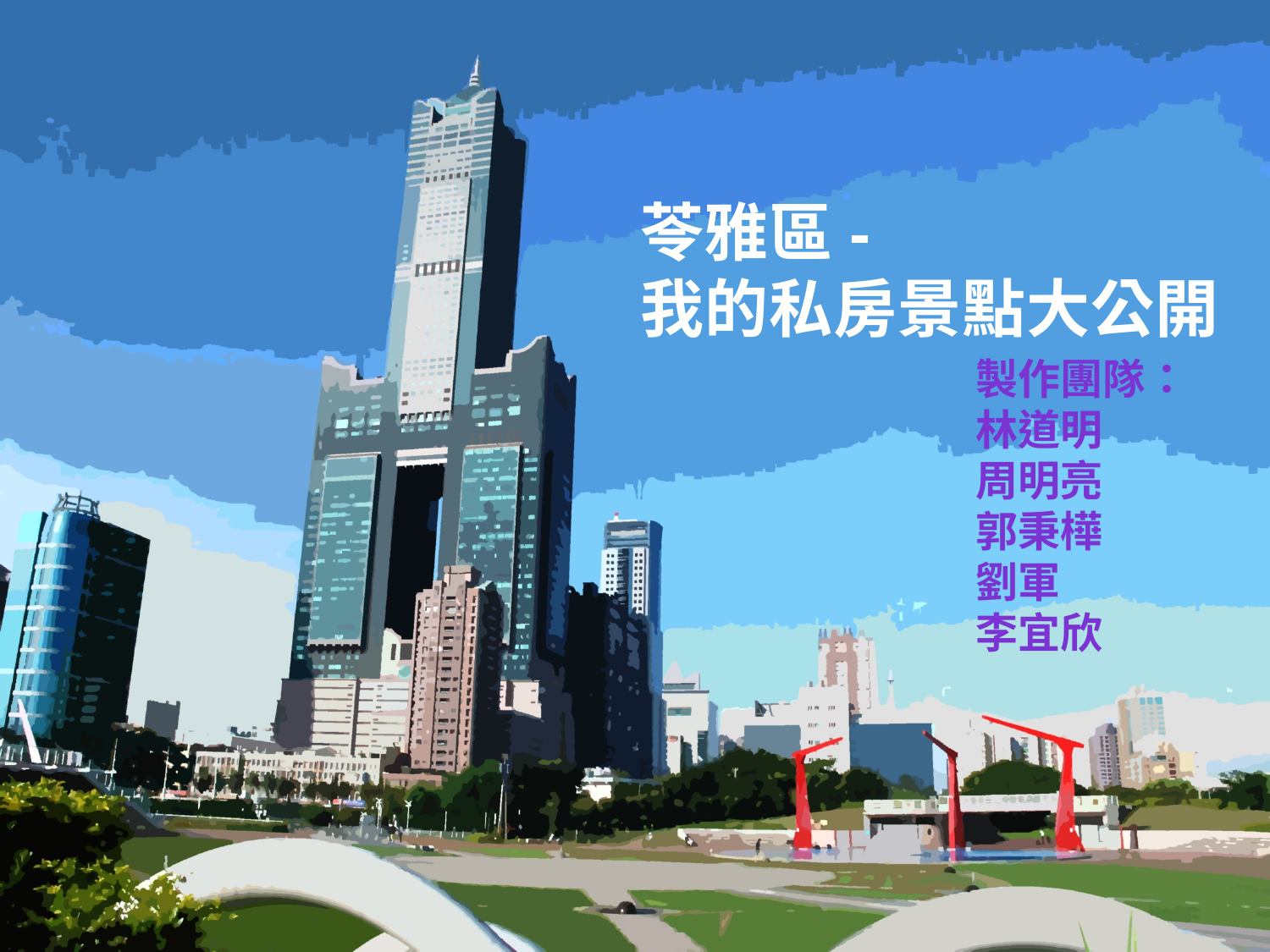

苓雅區-
我的私房景點大公開
製作團隊：
林道明
周明亮
郭秉樺
劉軍
李宜欣